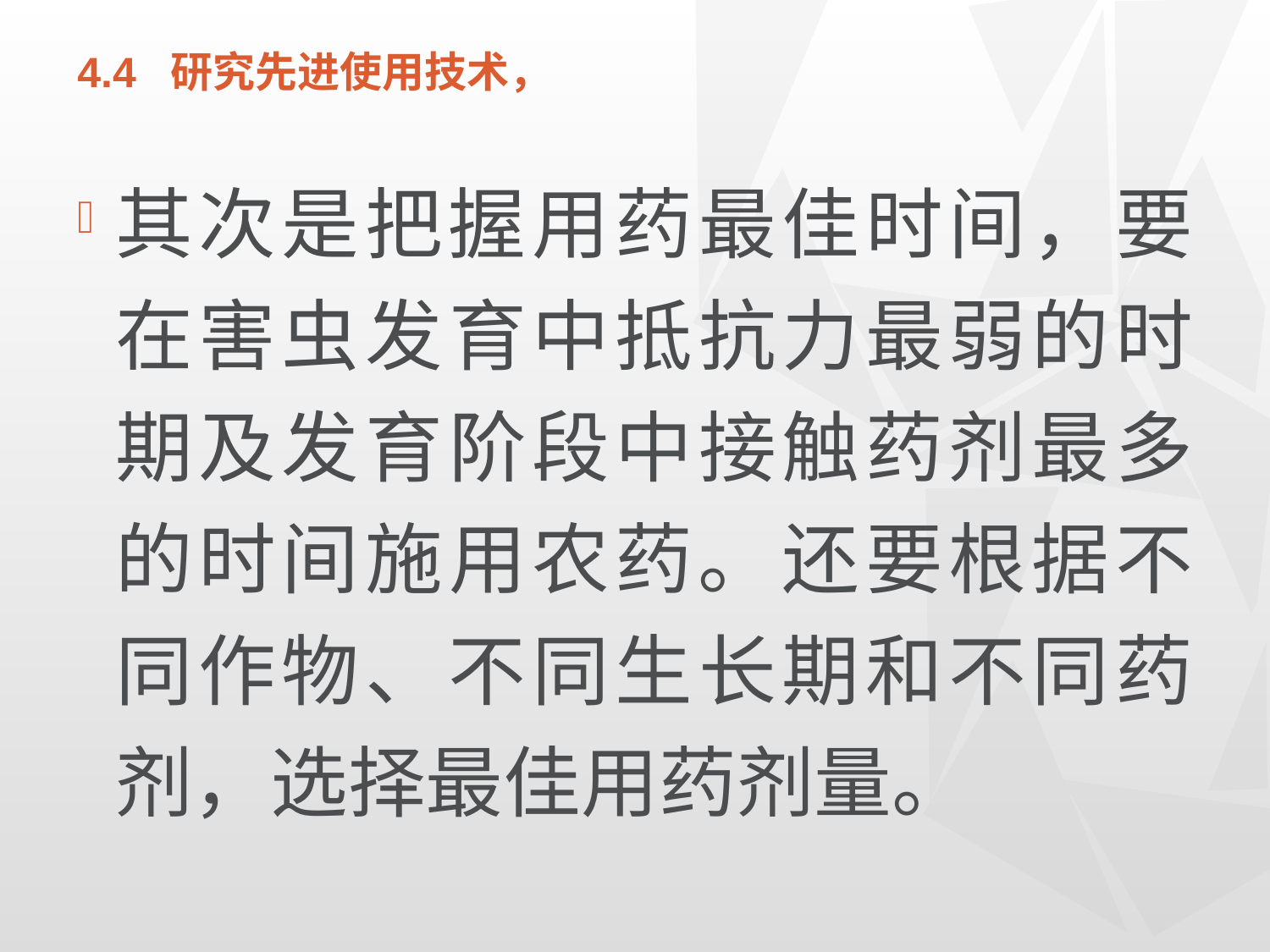

# 4.4  研究先进使用技术，
其次是把握用药最佳时间，要在害虫发育中抵抗力最弱的时期及发育阶段中接触药剂最多的时间施用农药。还要根据不同作物、不同生长期和不同药剂，选择最佳用药剂量。